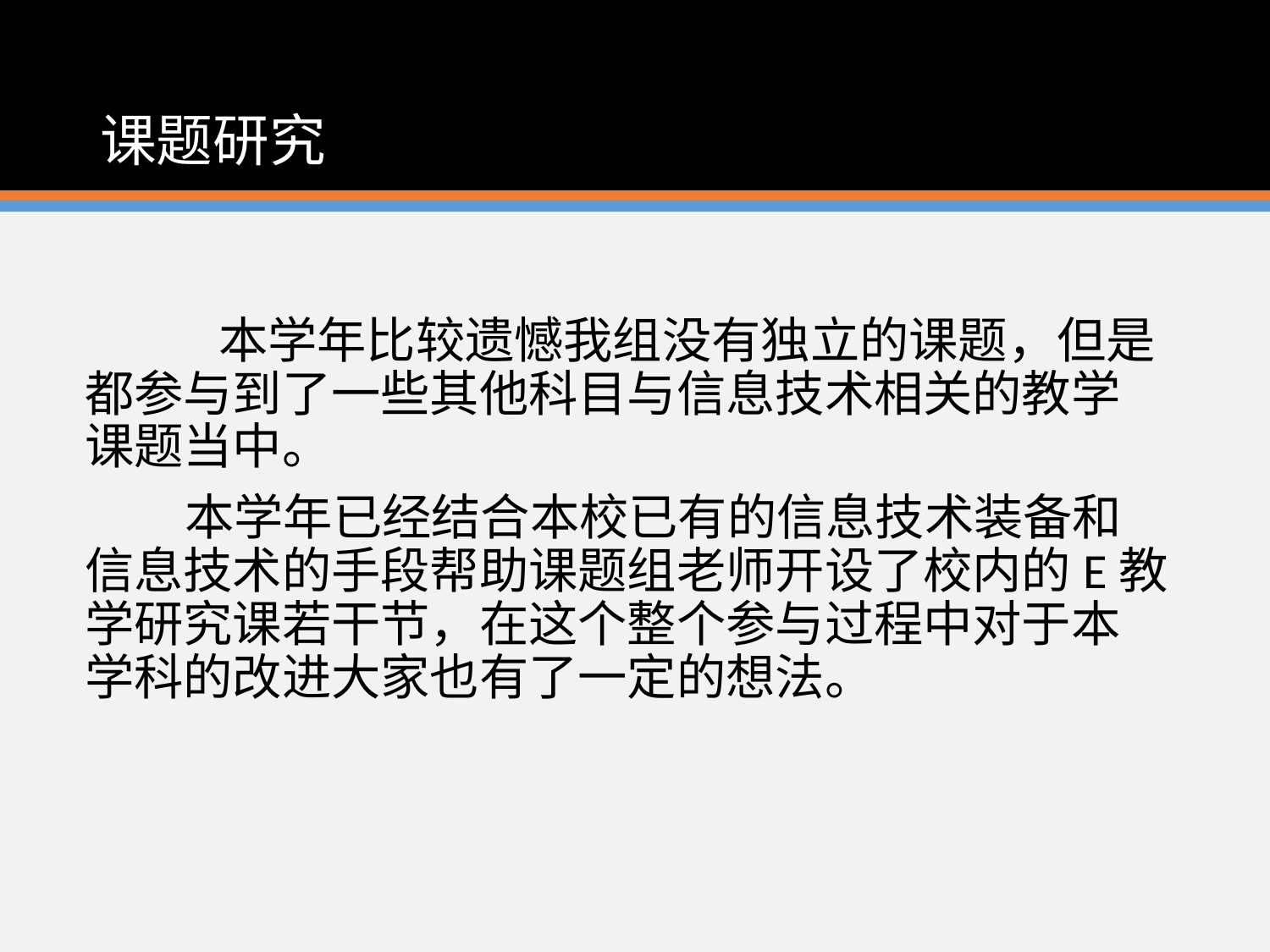

# 课题研究
  本学年比较遗憾我组没有独立的课题，但是都参与到了一些其他科目与信息技术相关的教学课题当中。
本学年已经结合本校已有的信息技术装备和信息技术的手段帮助课题组老师开设了校内的E教学研究课若干节，在这个整个参与过程中对于本学科的改进大家也有了一定的想法。